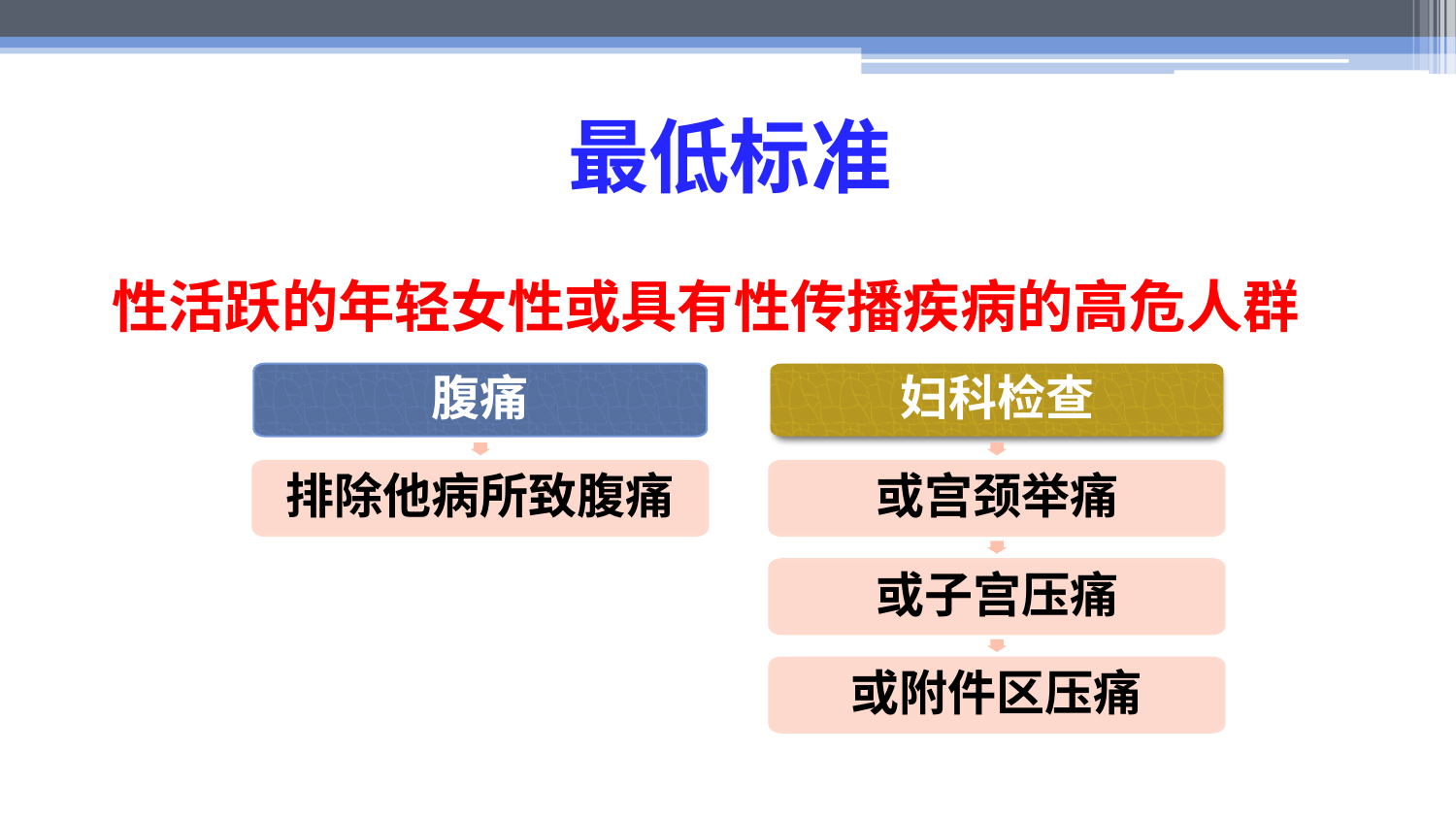

# 最低标准
性活跃的年轻女性或具有性传播疾病的高危人群
腹痛
妇科检查

排除他病所致腹痛
或宫颈举痛

或子宫压痛

或附件区压痛